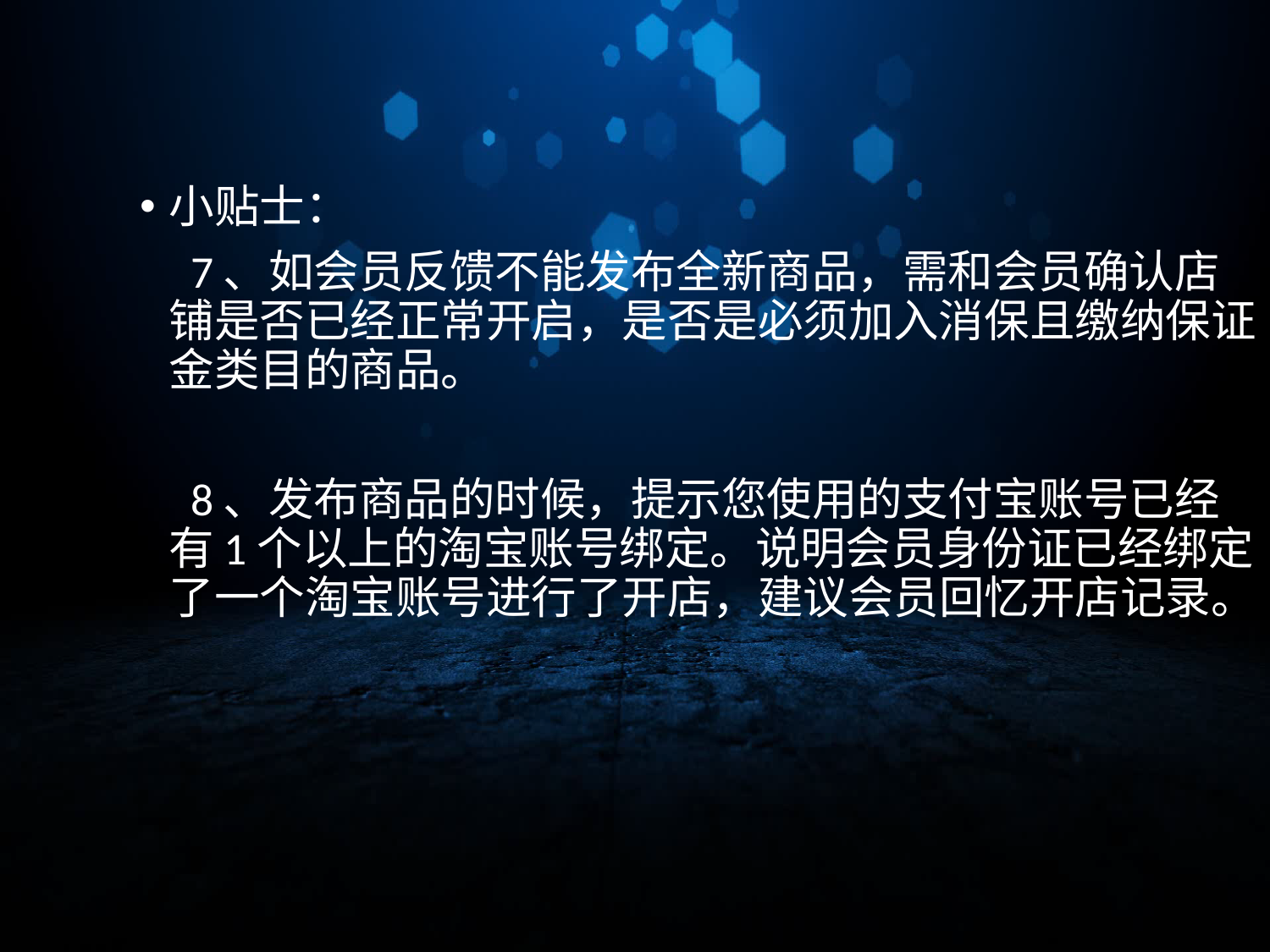

小贴士：
     7、如会员反馈不能发布全新商品，需和会员确认店铺是否已经正常开启，是否是必须加入消保且缴纳保证金类目的商品。

     8、发布商品的时候，提示您使用的支付宝账号已经有1个以上的淘宝账号绑定。说明会员身份证已经绑定了一个淘宝账号进行了开店，建议会员回忆开店记录。